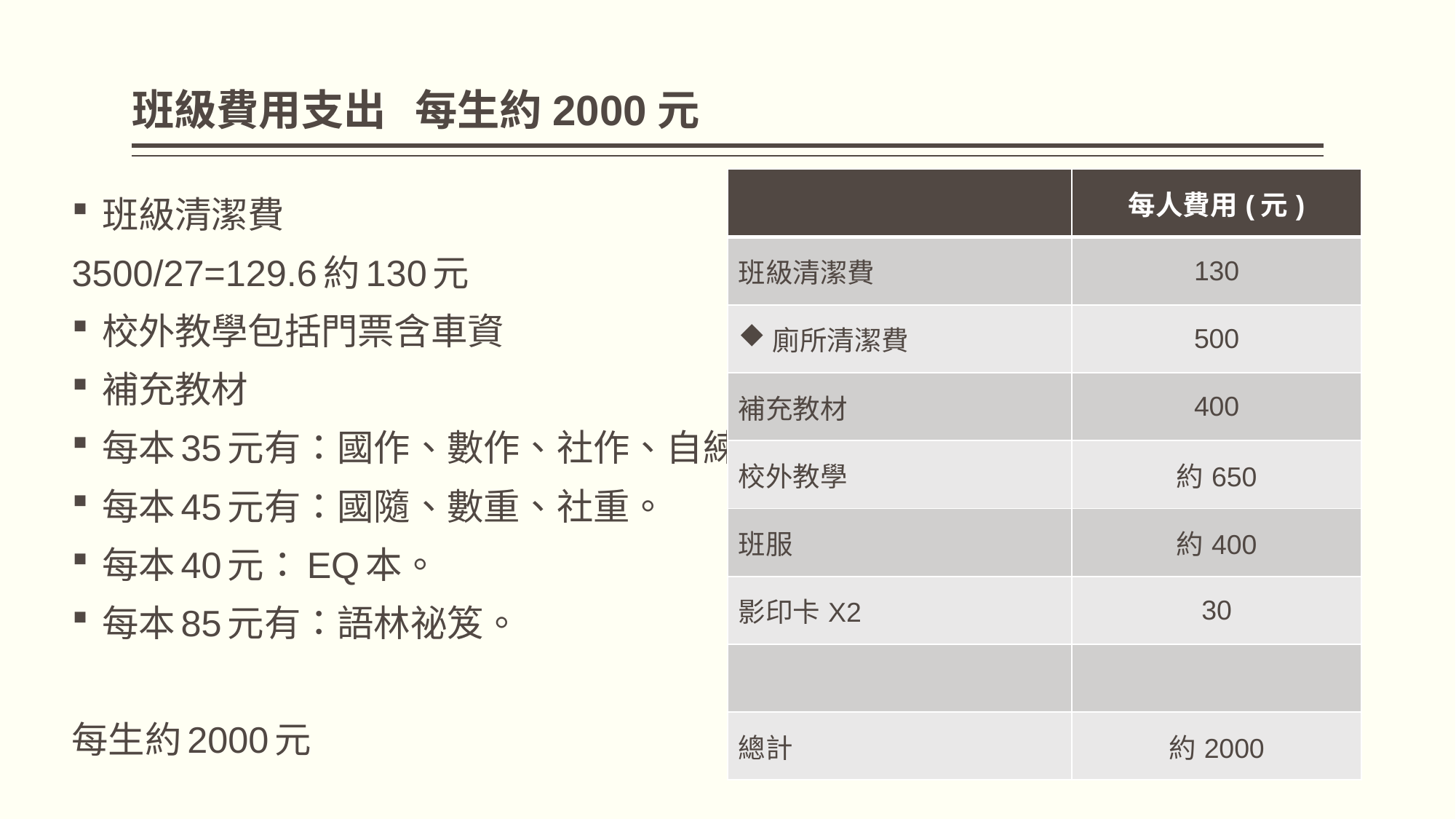

# 班級費用支出   每生約2000元
|  | 每人費用(元) |
| --- | --- |
| 班級清潔費 | 130 |
| 廁所清潔費 | 500 |
| 補充教材 | 400 |
| 校外教學 | 約650 |
| 班服 | 約400 |
| 影印卡X2 | 30 |
|  |  |
| 總計 | 約2000 |
班級清潔費
3500/27=129.6約130元
校外教學包括門票含車資
補充教材
每本35元有：國作、數作、社作、自練。
每本45元有：國隨、數重、社重。
每本40元：EQ本。
每本85元有：語林祕笈。

每生約2000元